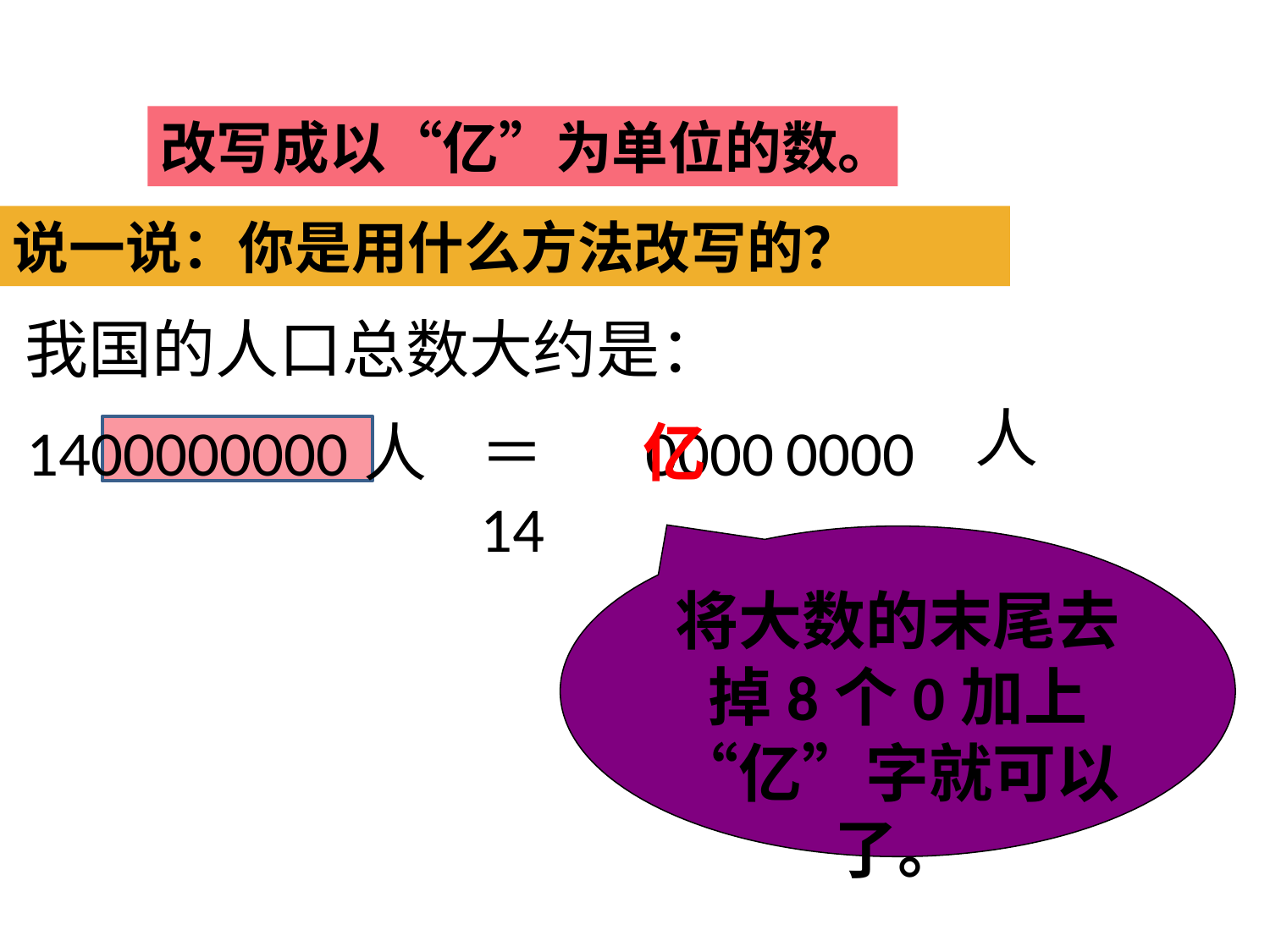

改写成以“亿”为单位的数。
说一说：你是用什么方法改写的？
我国的人口总数大约是：
人
1400000000人
＝14
亿
0000
0000

将大数的末尾去掉8个0加上“亿”字就可以了。